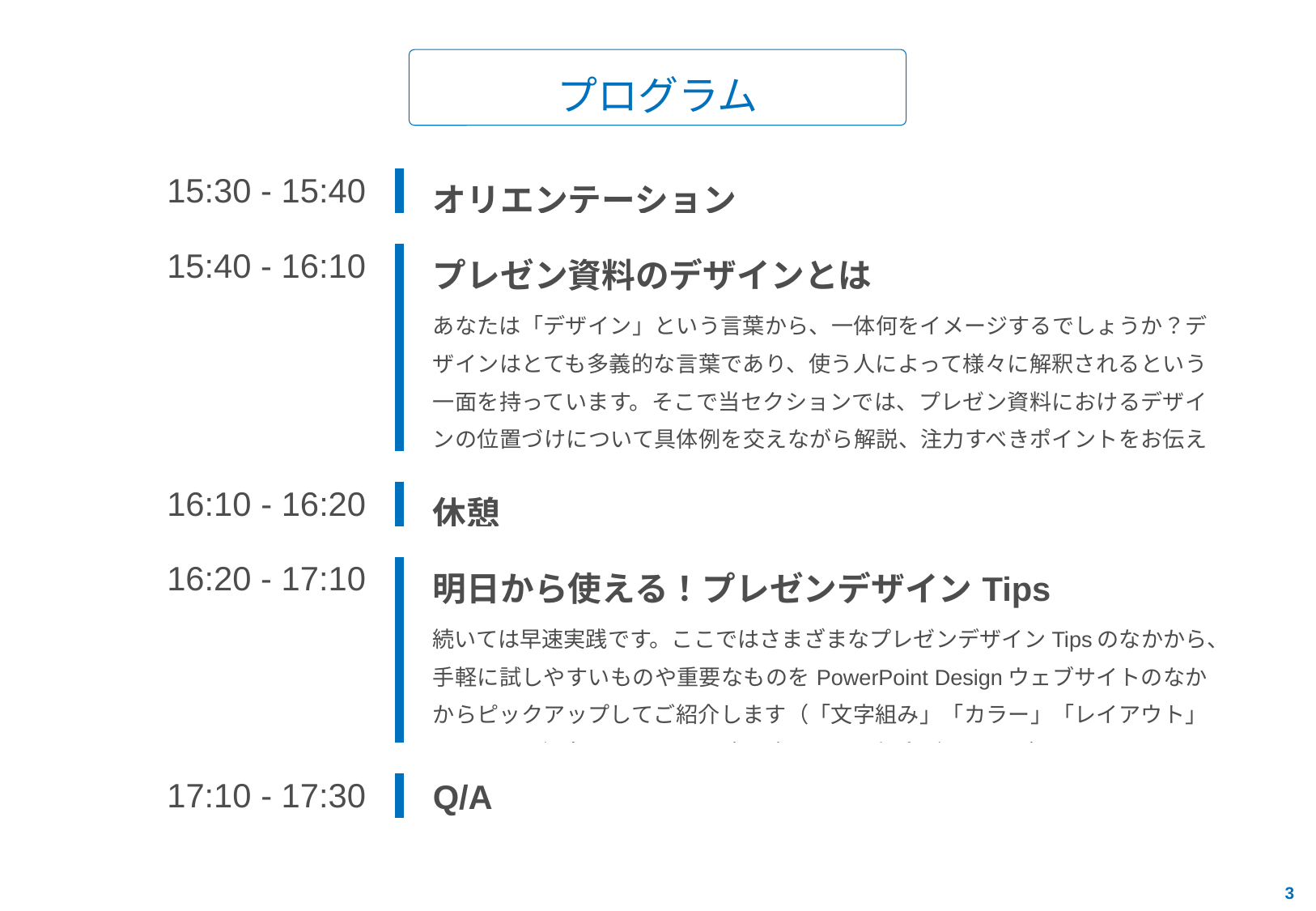

#
プログラム
| 15:30 - 15:40 | オリエンテーション |
| --- | --- |
|  |  |
| 15:40 - 16:10 | プレゼン資料のデザインとは あなたは「デザイン」という言葉から、一体何をイメージするでしょうか？デザインはとても多義的な言葉であり、使う人によって様々に解釈されるという一面を持っています。そこで当セクションでは、プレゼン資料におけるデザインの位置づけについて具体例を交えながら解説、注力すべきポイントをお伝えします。 |
|  |  |
| 16:10 - 16:20 | 休憩 |
|  |  |
| 16:20 - 17:10 | 明日から使える！プレゼンデザインTips 続いては早速実践です。ここではさまざまなプレゼンデザインTipsのなかから、手軽に試しやすいものや重要なものをPowerPoint Designウェブサイトのなかからピックアップしてご紹介します（「文字組み」「カラー」「レイアウト」など。なお紹介するTipsは、当日変更になる場合があります）。 |
|  |  |
| 17:10 - 17:30 | Q/A |
3